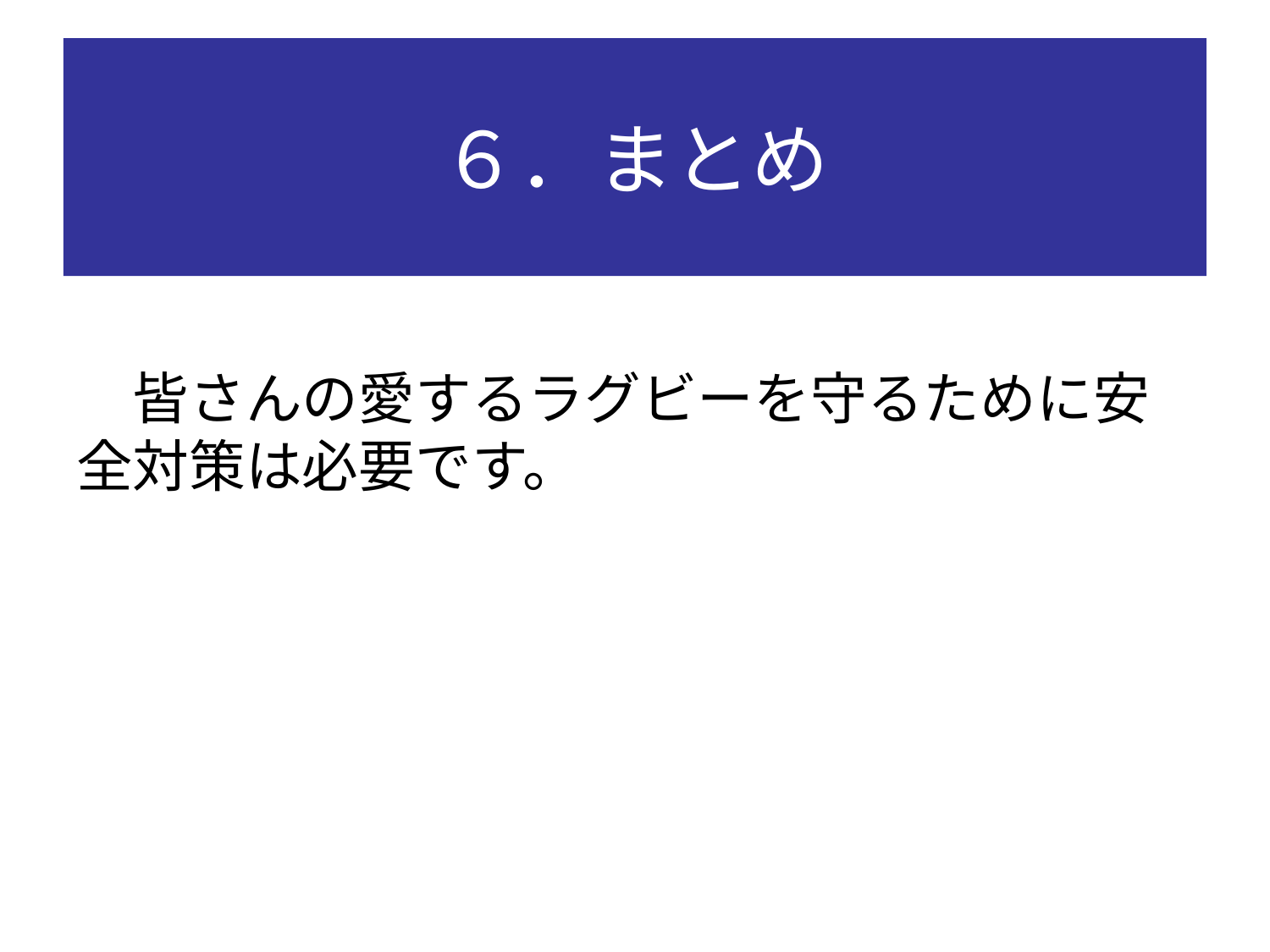

# メッセージ
６．まとめ
　皆さんの愛するラグビーを守るために安全対策は必要です。